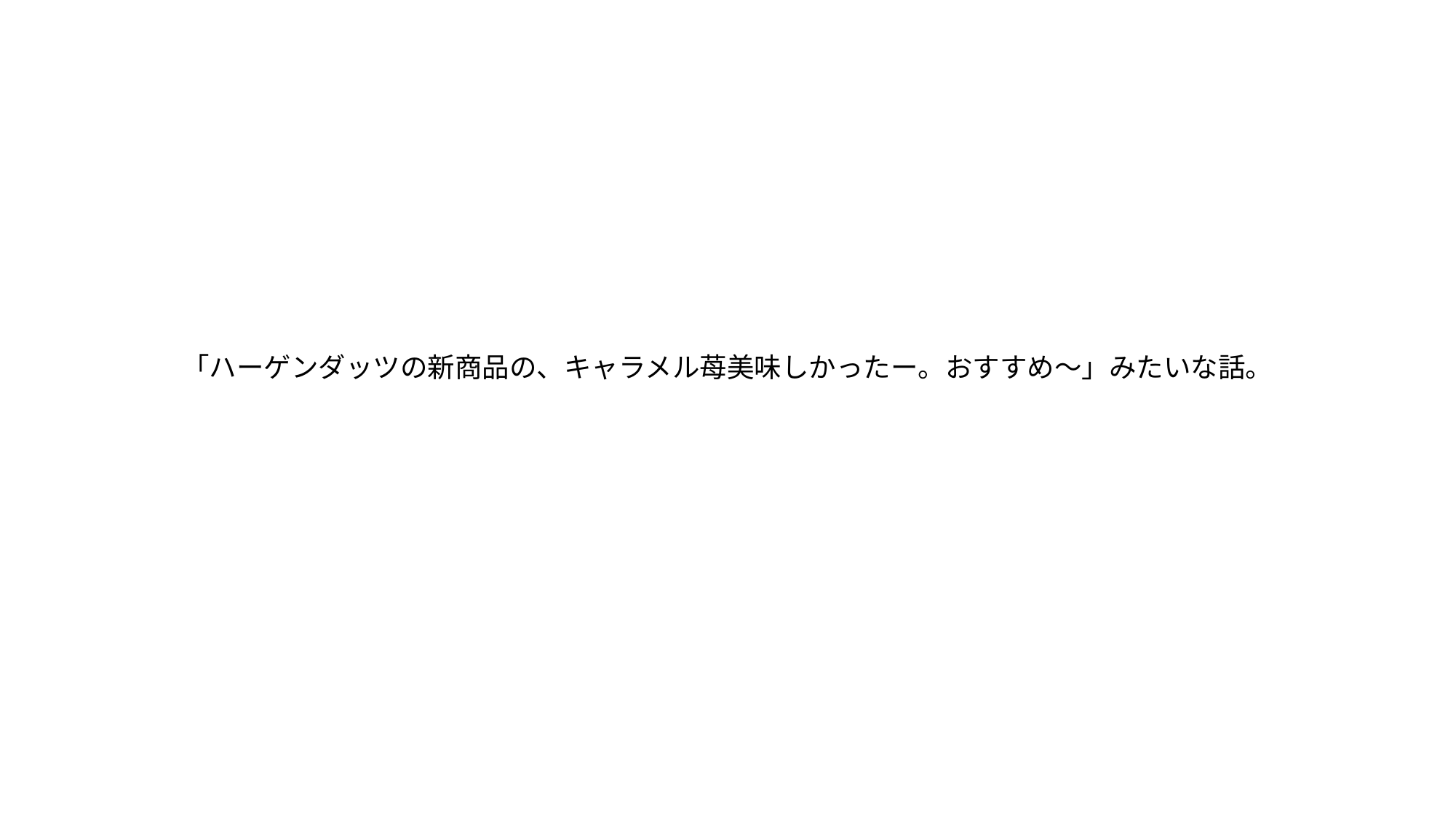

「ハーゲンダッツの新商品の、キャラメル苺美味しかったー。おすすめ〜」みたいな話。